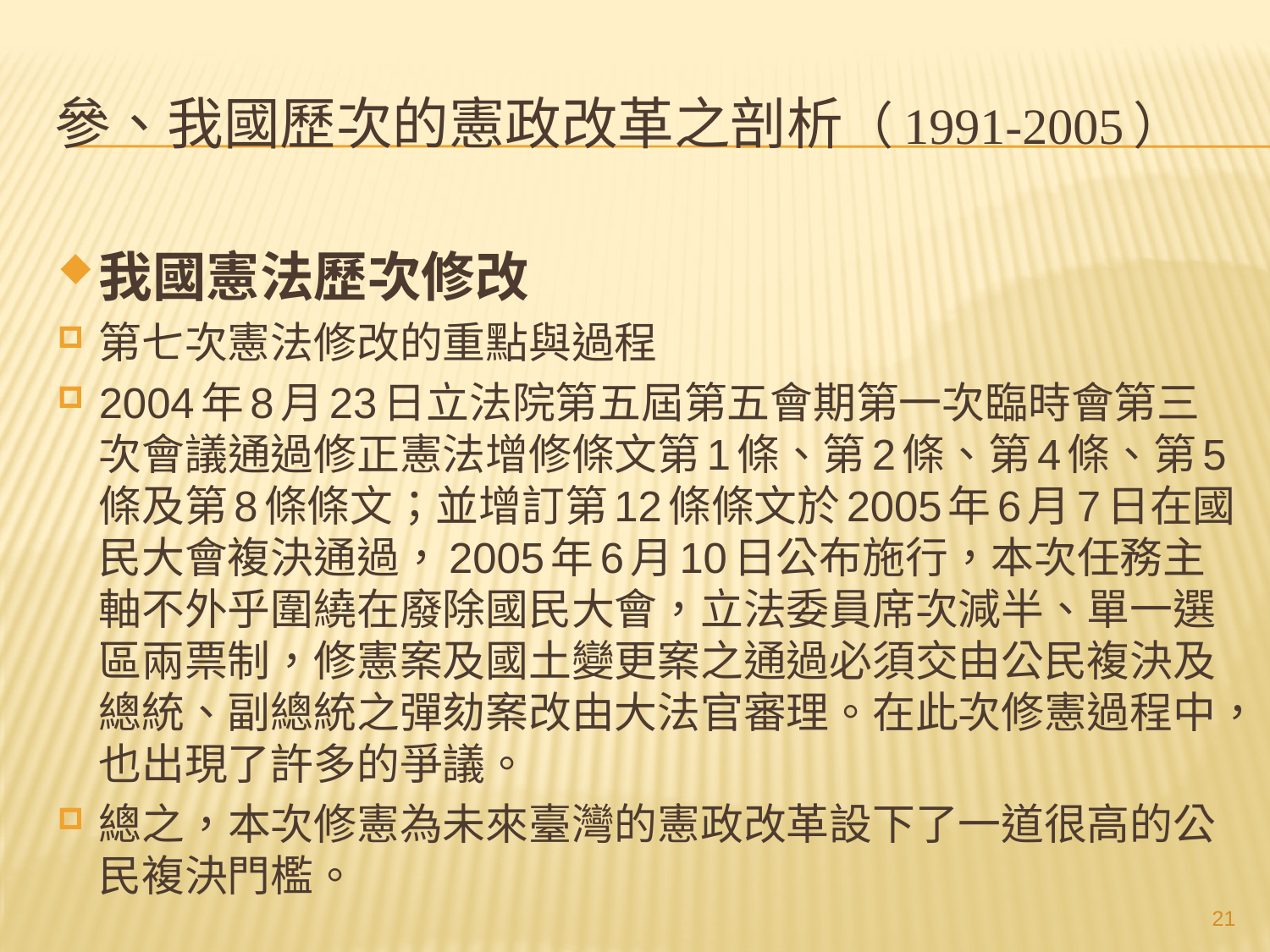

# 參、我國歷次的憲政改革之剖析（1991-2005）
我國憲法歷次修改
第七次憲法修改的重點與過程
2004年8月23日立法院第五屆第五會期第一次臨時會第三次會議通過修正憲法增修條文第1條、第2條、第4條、第5條及第8條條文；並增訂第12條條文於2005年6月7日在國民大會複決通過，2005年6月10日公布施行，本次任務主軸不外乎圍繞在廢除國民大會，立法委員席次減半、單一選區兩票制，修憲案及國土變更案之通過必須交由公民複決及總統、副總統之彈劾案改由大法官審理。在此次修憲過程中，也出現了許多的爭議。
總之，本次修憲為未來臺灣的憲政改革設下了一道很高的公民複決門檻。
21